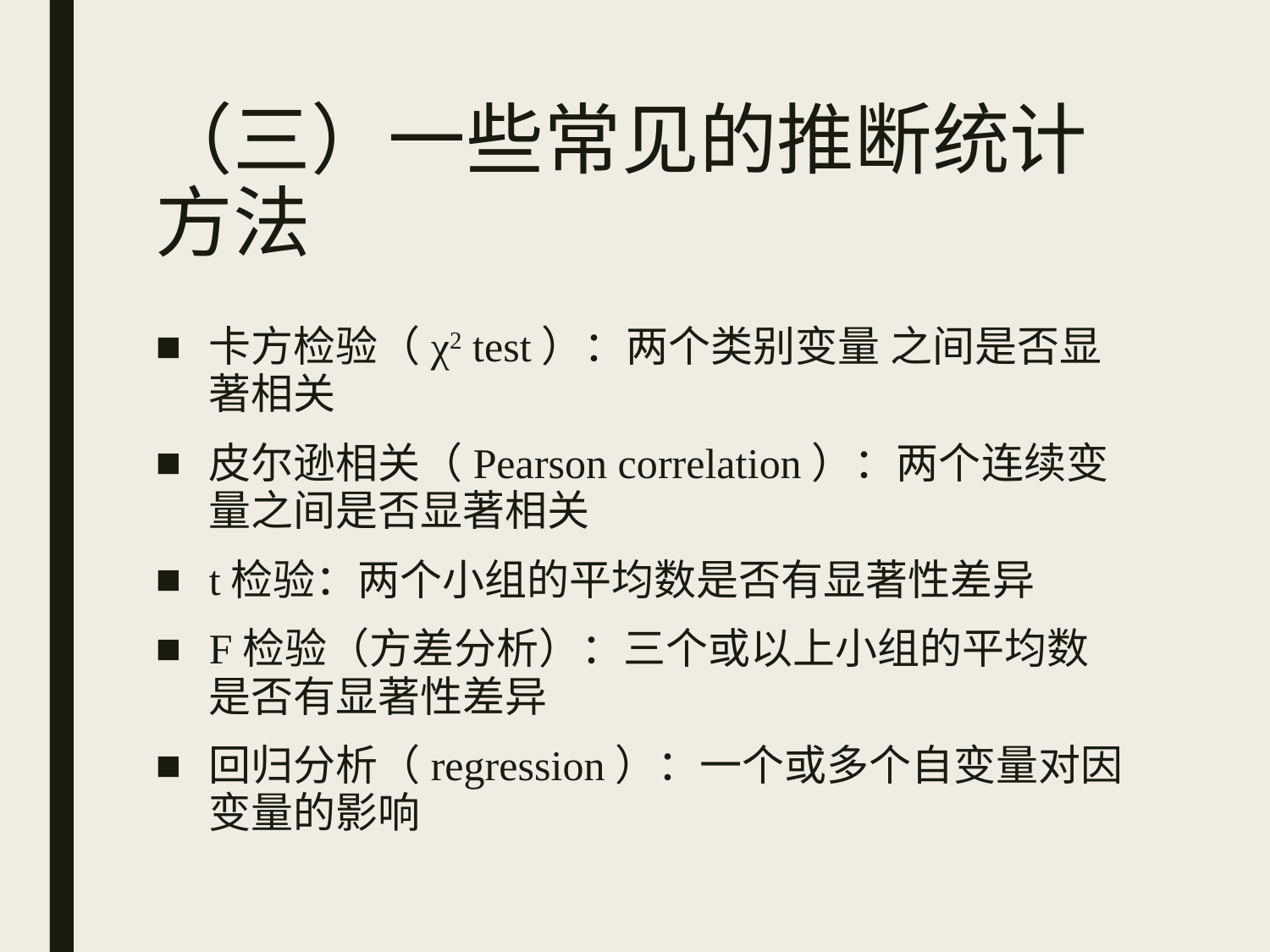

# （三）一些常见的推断统计方法
卡方检验（χ2 test）：两个类别变量 之间是否显著相关
皮尔逊相关（Pearson correlation）：两个连续变量之间是否显著相关
t检验：两个小组的平均数是否有显著性差异
F检验（方差分析）：三个或以上小组的平均数是否有显著性差异
回归分析（regression）：一个或多个自变量对因变量的影响